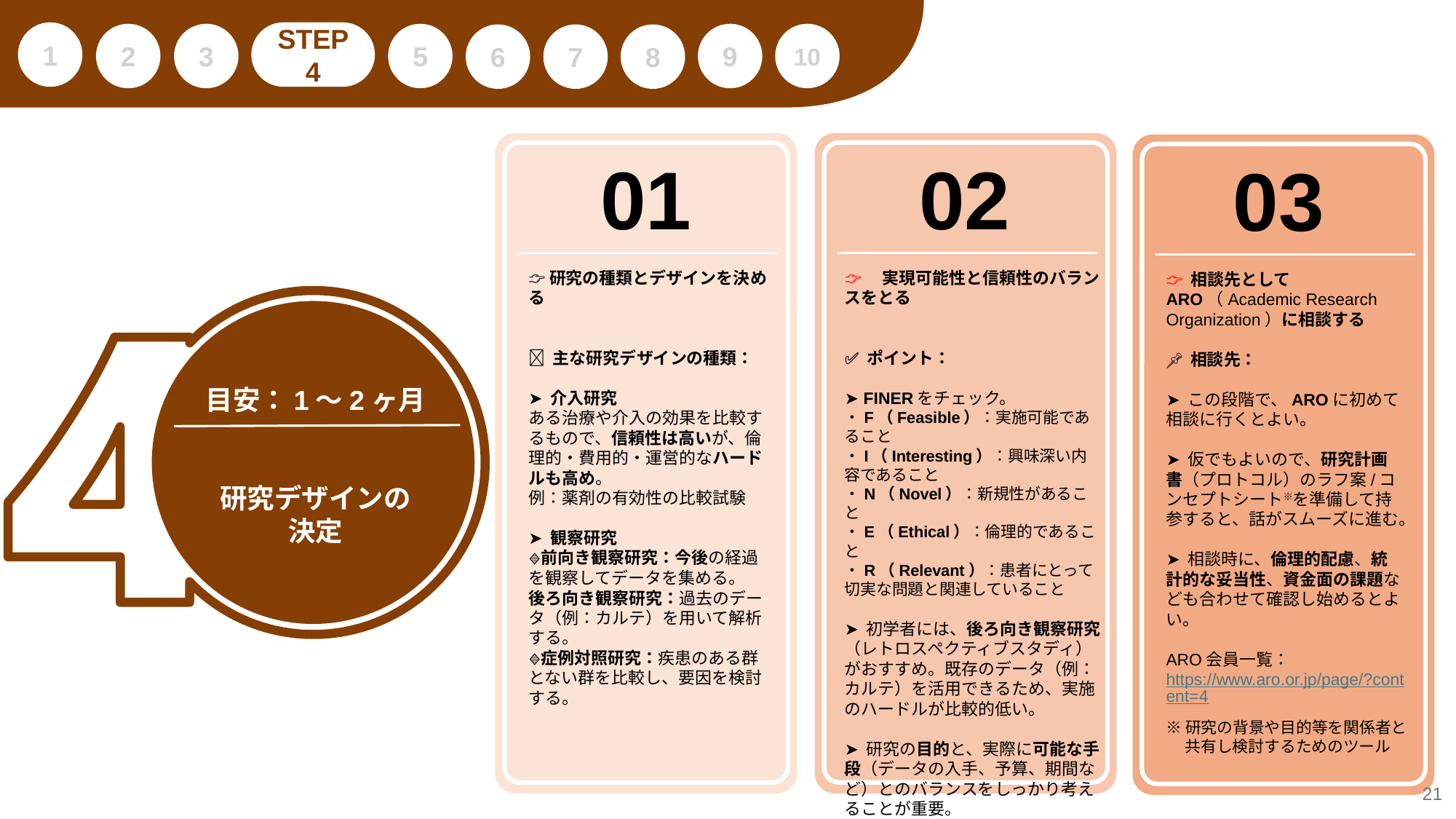

1
STEP 4
2
3
5
9
10
6
7
8

01

02

03

👉研究の種類とデザインを決める

🧪 主な研究デザインの種類：

➤ 介入研究
ある治療や介入の効果を比較するもので、信頼性は高いが、倫理的・費用的・運営的なハードルも高め。
例：薬剤の有効性の比較試験
➤ 観察研究
🔹前向き観察研究：今後の経過を観察してデータを集める。
後ろ向き観察研究：過去のデータ（例：カルテ）を用いて解析する。
🔹症例対照研究：疾患のある群とない群を比較し、要因を検討する。

👉　実現可能性と信頼性のバランスをとる

✅ ポイント：

➤ FINERをチェック。
・F（Feasible）：実施可能であること​
・I（Interesting）：興味深い内容であること​
・N（Novel）：新規性があること​
・E（Ethical）：倫理的であること​
・R（Relevant）：患者にとって切実な問題と関連していること​

➤ 初学者には、後ろ向き観察研究（レトロスペクティブスタディ） がおすすめ。既存のデータ（例：カルテ）を活用できるため、実施のハードルが比較的低い。

➤ 研究の目的と、実際に可能な手段（データの入手、予算、期間など）とのバランスをしっかり考えることが重要。

👉 相談先としてARO（Academic Research Organization）に相談する

📌 相談先：

➤ この段階で、AROに初めて相談に行くとよい。

➤ 仮でもよいので、研究計画書（プロトコル）のラフ案/コンセプトシート※を準備して持参すると、話がスムーズに進む。

➤ 相談時に、倫理的配慮、統計的な妥当性、資金面の課題なども合わせて確認し始めるとよい。

ARO会員一覧：https://www.aro.or.jp/page/?content=4

目安：1～2ヶ月

研究デザインの
決定
※研究の背景や目的等を関係者と
　 共有し検討するためのツール
21